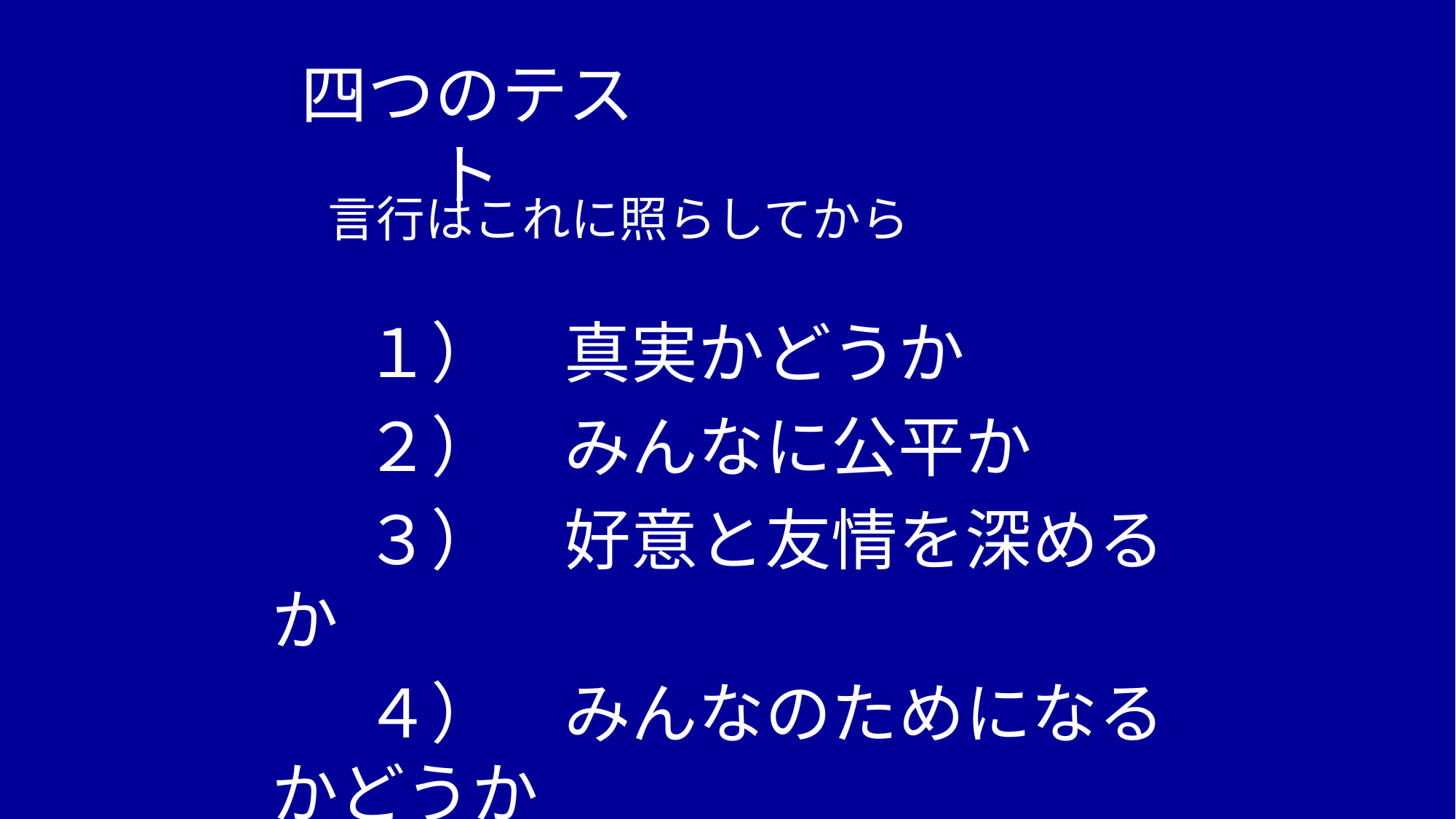

# 四つのテスト
　　言行はこれに照らしてから

　　１）　真実かどうか
　　２）　みんなに公平か
　　３）　好意と友情を深めるか
　　４）　みんなのためになるかどうか